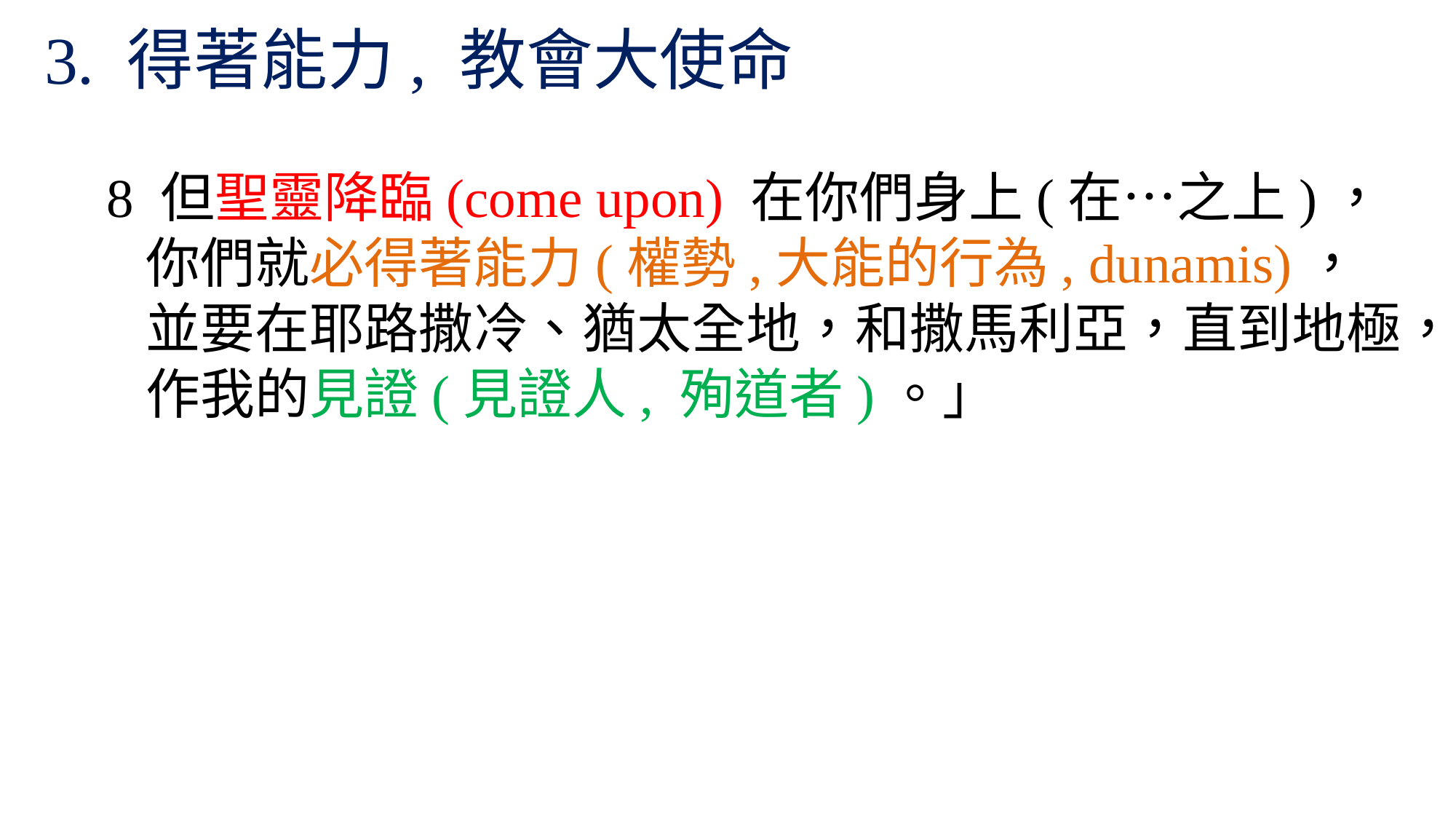

3. 得著能力, 教會大使命

       8 但聖靈降臨(come upon) 在你們身上(在…之上)，
          你們就必得著能力(權勢,大能的行為, dunamis)，
          並要在耶路撒冷、猶太全地，和撒馬利亞，直到地極，
          作我的見證(見證人, 殉道者)。」